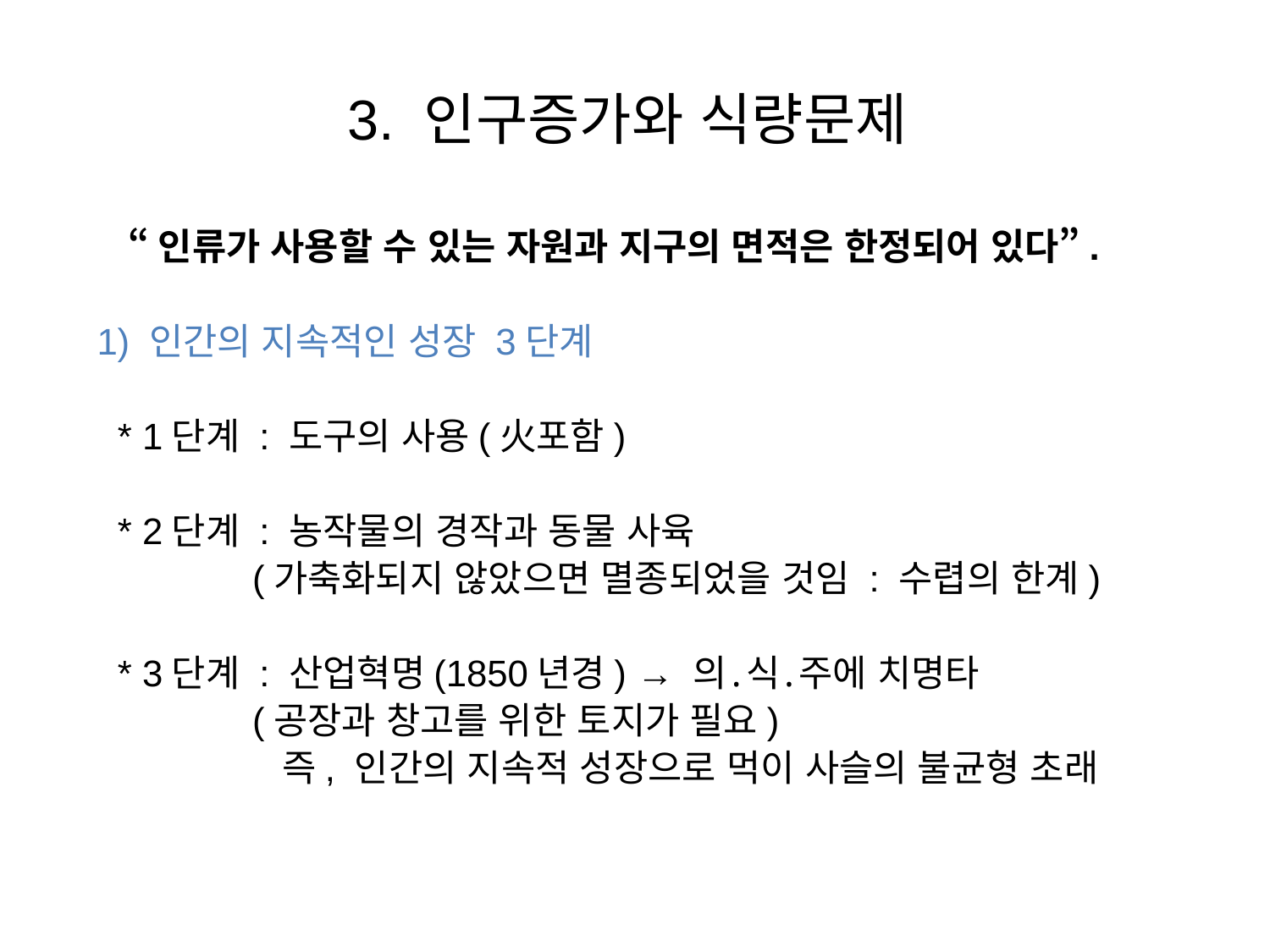

# 3. 인구증가와 식량문제
     “인류가 사용할 수 있는 자원과 지구의 면적은 한정되어 있다”.

  1) 인간의 지속적인 성장 3단계

    * 1단계 : 도구의 사용(火포함)

    * 2단계 : 농작물의 경작과 동물 사육
                 (가축화되지 않았으면 멸종되었을 것임 : 수렵의 한계)

    * 3단계 : 산업혁명(1850년경) → 의․식․주에 치명타
                 (공장과 창고를 위한 토지가 필요)
                   즉, 인간의 지속적 성장으로 먹이 사슬의 불균형 초래